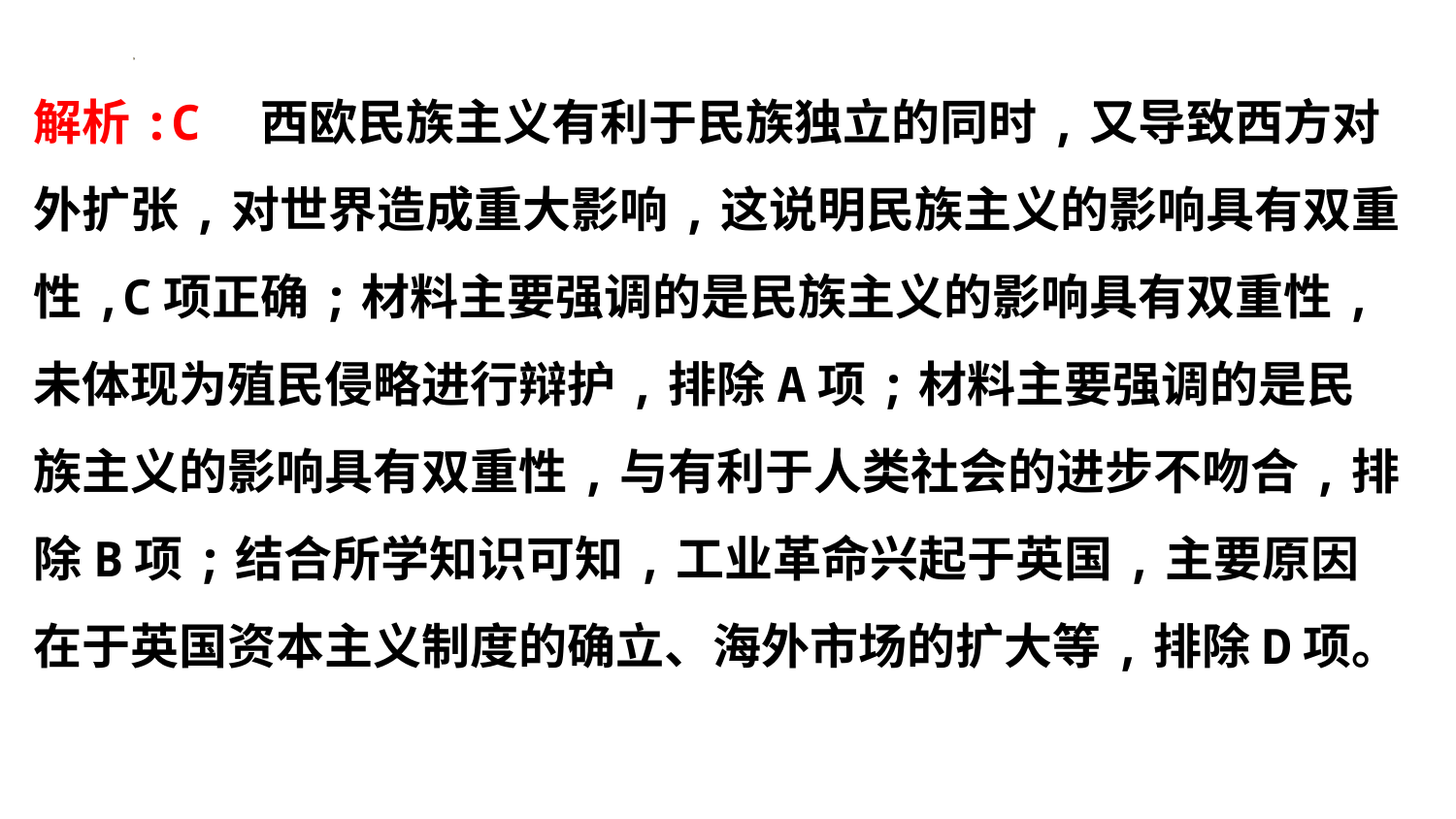

解析:C　西欧民族主义有利于民族独立的同时,又导致西方对外扩张,对世界造成重大影响,这说明民族主义的影响具有双重性,C项正确;材料主要强调的是民族主义的影响具有双重性,未体现为殖民侵略进行辩护,排除A项;材料主要强调的是民族主义的影响具有双重性,与有利于人类社会的进步不吻合,排除B项;结合所学知识可知,工业革命兴起于英国,主要原因在于英国资本主义制度的确立、海外市场的扩大等,排除D项。